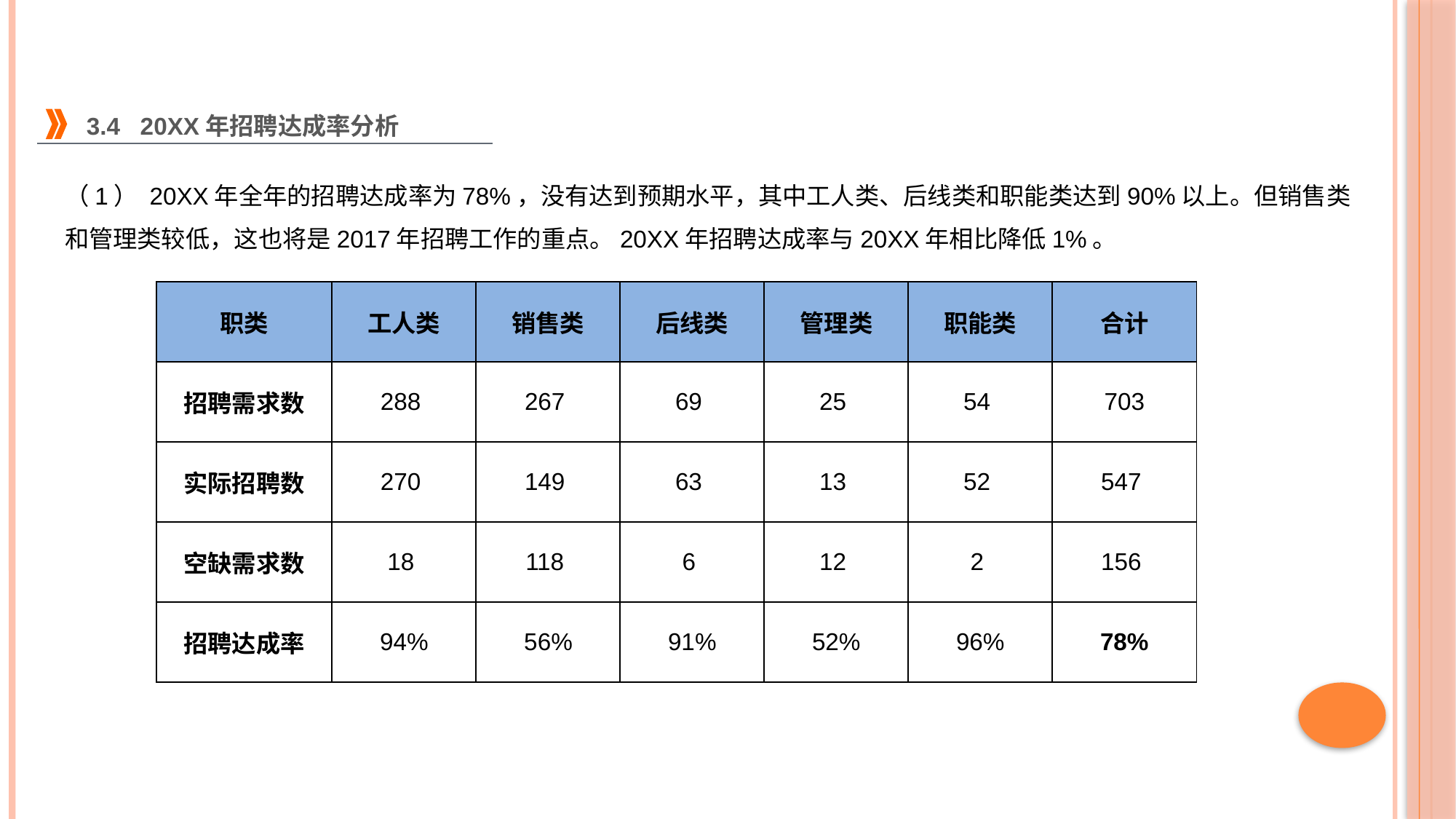

3.4   20XX年招聘达成率分析

（1） 20XX年全年的招聘达成率为78%，没有达到预期水平，其中工人类、后线类和职能类达到90%以上。但销售类和管理类较低，这也将是2017年招聘工作的重点。20XX年招聘达成率与20XX年相比降低1%。

| 职类 | 工人类 | 销售类 | 后线类 | 管理类 | 职能类 | 合计 |
| --- | --- | --- | --- | --- | --- | --- |
| 招聘需求数 | 288 | 267 | 69 | 25 | 54 | 703 |
| 实际招聘数 | 270 | 149 | 63 | 13 | 52 | 547 |
| 空缺需求数 | 18 | 118 | 6 | 12 | 2 | 156 |
| 招聘达成率 | 94% | 56% | 91% | 52% | 96% | 78% |